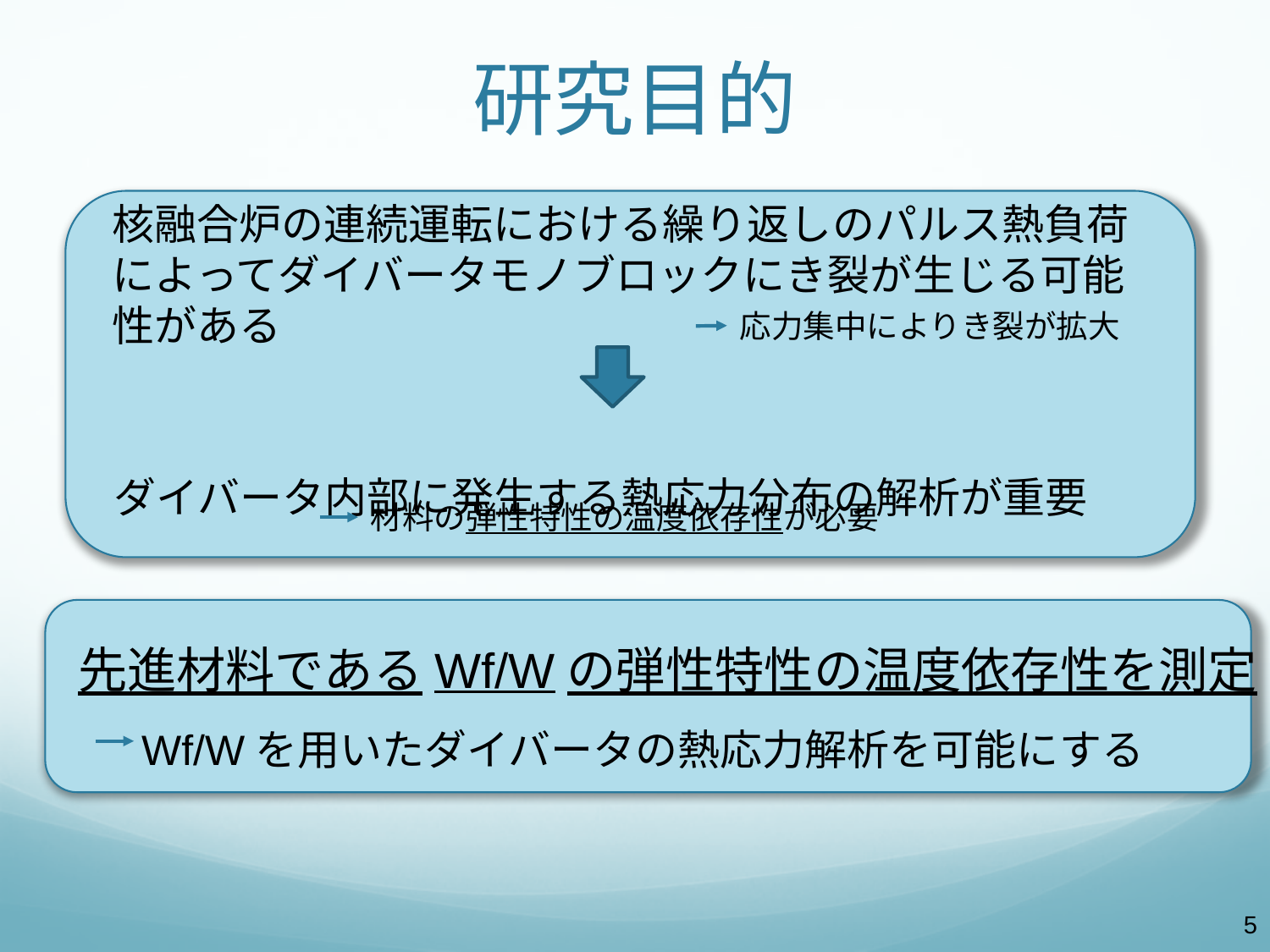

# 研究目的

核融合炉の連続運転における繰り返しのパルス熱負荷によってダイバータモノブロックにき裂が生じる可能性がある

ダイバータ内部に発生する熱応力分布の解析が重要

応力集中によりき裂が拡大

材料の弾性特性の温度依存性が必要

先進材料であるWf/Wの弾性特性の温度依存性を測定
Wf/Wを用いたダイバータの熱応力解析を可能にする
5